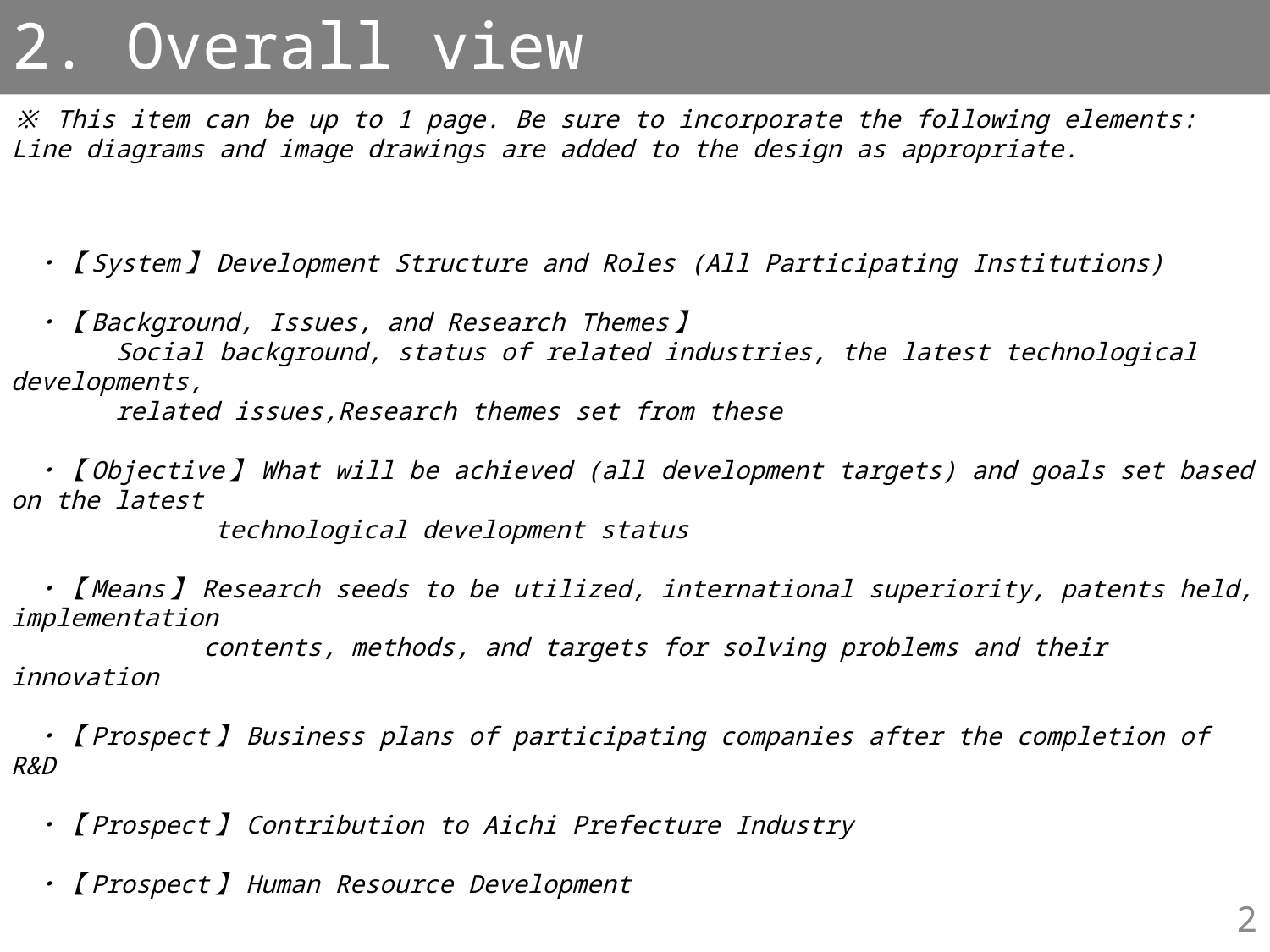

2. Overall view
※ This item can be up to 1 page. Be sure to incorporate the following elements: Line diagrams and image drawings are added to the design as appropriate.

　・【System】Development Structure and Roles (All Participating Institutions)

　・【Background, Issues, and Research Themes】
　　　　Social background, status of related industries, the latest technological developments,
　　　　related issues,Research themes set from these

　・【Objective】What will be achieved (all development targets) and goals set based on the latest
　　　　　　　　technological development status

　・【Means】Research seeds to be utilized, international superiority, patents held, implementation
             contents, methods, and targets for solving problems and their innovation

　・【Prospect】Business plans of participating companies after the completion of R&D

　・【Prospect】Contribution to Aichi Prefecture Industry

　・【Prospect】Human Resource Development
2